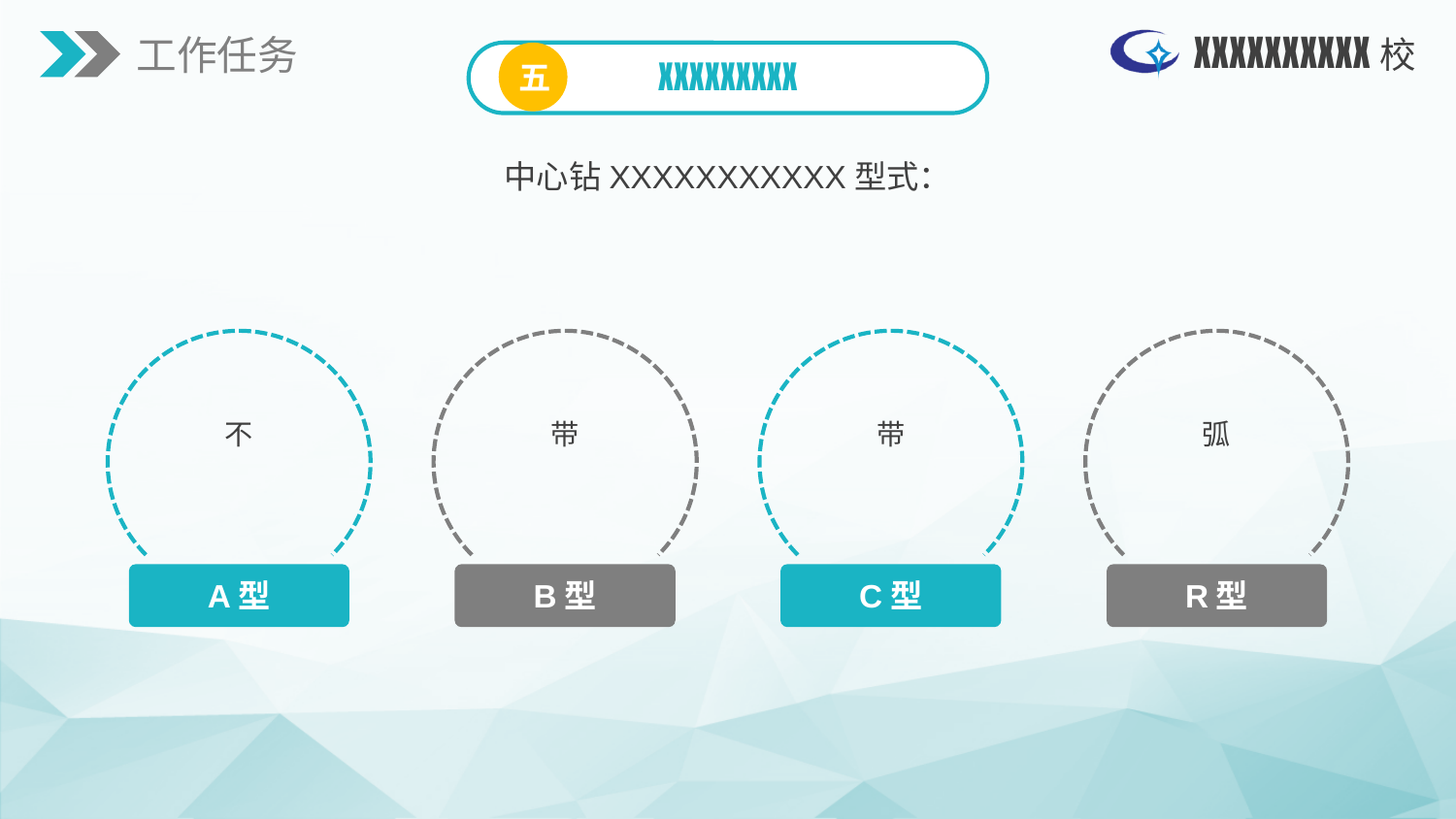

工作任务

XXXXXXXXX

五
中心钻XXXXXXXXXXX型式：

不
带
带
弧

A型
B型
C型
R型